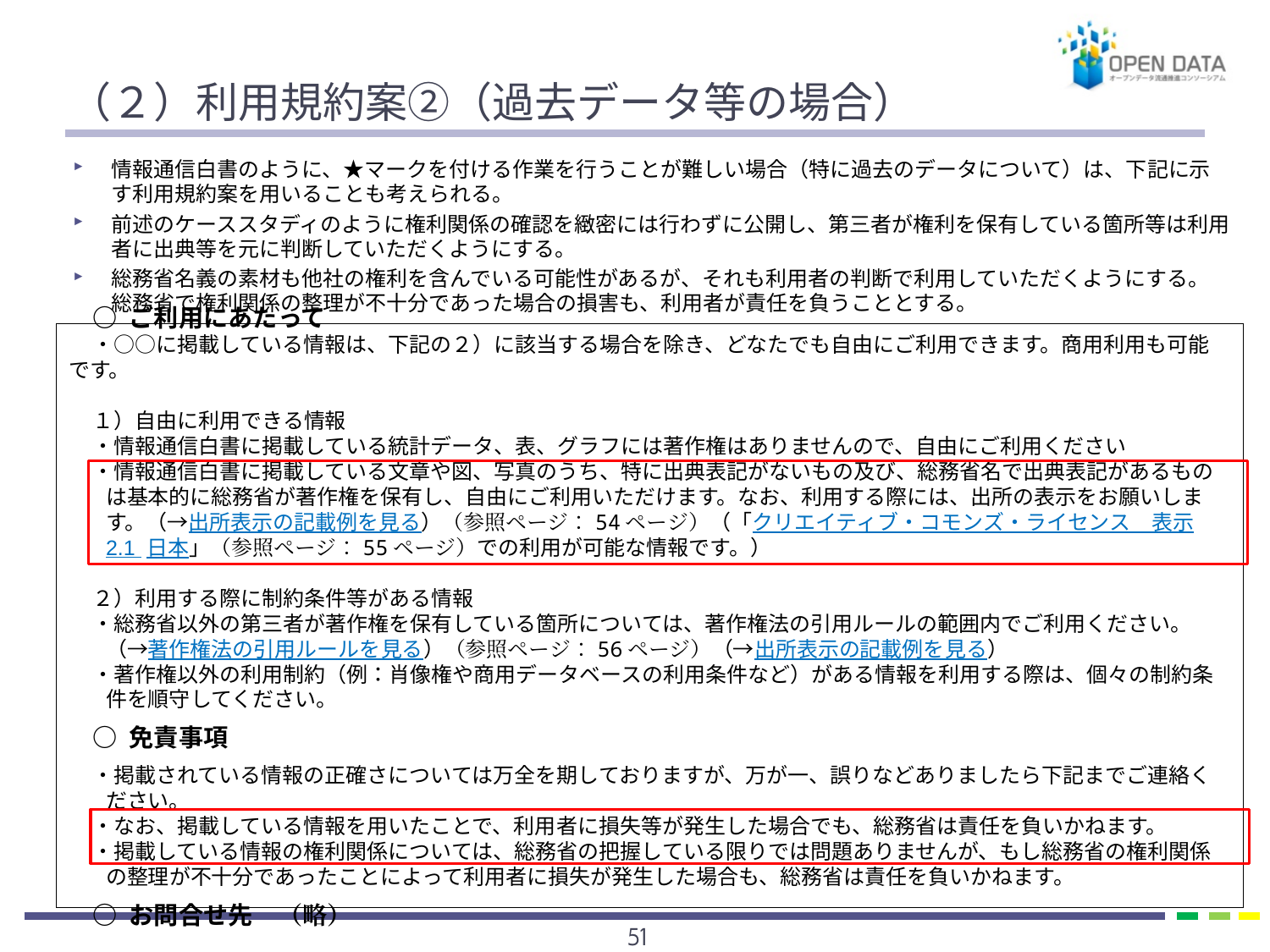

# （２）利用規約案②（過去データ等の場合）
情報通信白書のように、★マークを付ける作業を行うことが難しい場合（特に過去のデータについて）は、下記に示す利用規約案を用いることも考えられる。
前述のケーススタディのように権利関係の確認を緻密には行わずに公開し、第三者が権利を保有している箇所等は利用者に出典等を元に判断していただくようにする。
総務省名義の素材も他社の権利を含んでいる可能性があるが、それも利用者の判断で利用していただくようにする。総務省で権利関係の整理が不十分であった場合の損害も、利用者が責任を負うこととする。
○ ご利用にあたって
・○○に掲載している情報は、下記の２）に該当する場合を除き、どなたでも自由にご利用できます。商用利用も可能です。

１）自由に利用できる情報
・情報通信白書に掲載している統計データ、表、グラフには著作権はありませんので、自由にご利用ください
・情報通信白書に掲載している文章や図、写真のうち、特に出典表記がないもの及び、総務省名で出典表記があるものは基本的に総務省が著作権を保有し、自由にご利用いただけます。なお、利用する際には、出所の表示をお願いします。（→出所表示の記載例を見る）（参照ページ：54ページ）（「クリエイティブ・コモンズ・ライセンス　表示 2.1 日本」（参照ページ：55ページ）での利用が可能な情報です。）

２）利用する際に制約条件等がある情報
・総務省以外の第三者が著作権を保有している箇所については、著作権法の引用ルールの範囲内でご利用ください。（→著作権法の引用ルールを見る）（参照ページ：56ページ）（→出所表示の記載例を見る）
・著作権以外の利用制約（例：肖像権や商用データベースの利用条件など）がある情報を利用する際は、個々の制約条件を順守してください。

○ 免責事項

・掲載されている情報の正確さについては万全を期しておりますが、万が一、誤りなどありましたら下記までご連絡ください。
・なお、掲載している情報を用いたことで、利用者に損失等が発生した場合でも、総務省は責任を負いかねます。
・掲載している情報の権利関係については、総務省の把握している限りでは問題ありませんが、もし総務省の権利関係の整理が不十分であったことによって利用者に損失が発生した場合も、総務省は責任を負いかねます。

○ お問合せ先　（略）

51